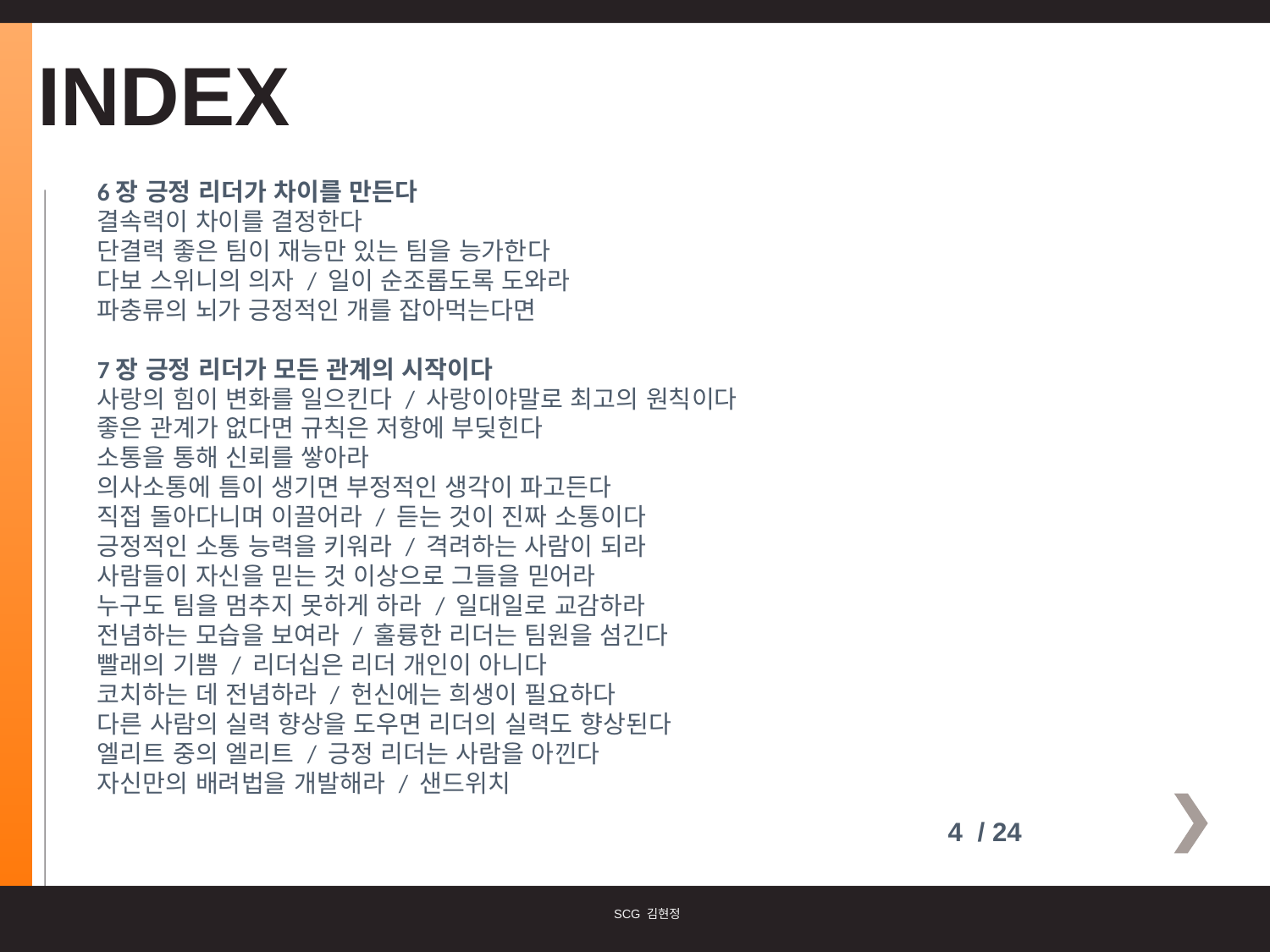

INDEX
6장 긍정 리더가 차이를 만든다
결속력이 차이를 결정한다
단결력 좋은 팀이 재능만 있는 팀을 능가한다
다보 스위니의 의자 / 일이 순조롭도록 도와라
파충류의 뇌가 긍정적인 개를 잡아먹는다면
7장 긍정 리더가 모든 관계의 시작이다
사랑의 힘이 변화를 일으킨다 / 사랑이야말로 최고의 원칙이다
좋은 관계가 없다면 규칙은 저항에 부딪힌다
소통을 통해 신뢰를 쌓아라
의사소통에 틈이 생기면 부정적인 생각이 파고든다
직접 돌아다니며 이끌어라 / 듣는 것이 진짜 소통이다
긍정적인 소통 능력을 키워라 / 격려하는 사람이 되라
사람들이 자신을 믿는 것 이상으로 그들을 믿어라
누구도 팀을 멈추지 못하게 하라 / 일대일로 교감하라
전념하는 모습을 보여라 / 훌륭한 리더는 팀원을 섬긴다
빨래의 기쁨 / 리더십은 리더 개인이 아니다
코치하는 데 전념하라 / 헌신에는 희생이 필요하다
다른 사람의 실력 향상을 도우면 리더의 실력도 향상된다
엘리트 중의 엘리트 / 긍정 리더는 사람을 아낀다
자신만의 배려법을 개발해라 / 샌드위치

4  / 24
SCG 김현정